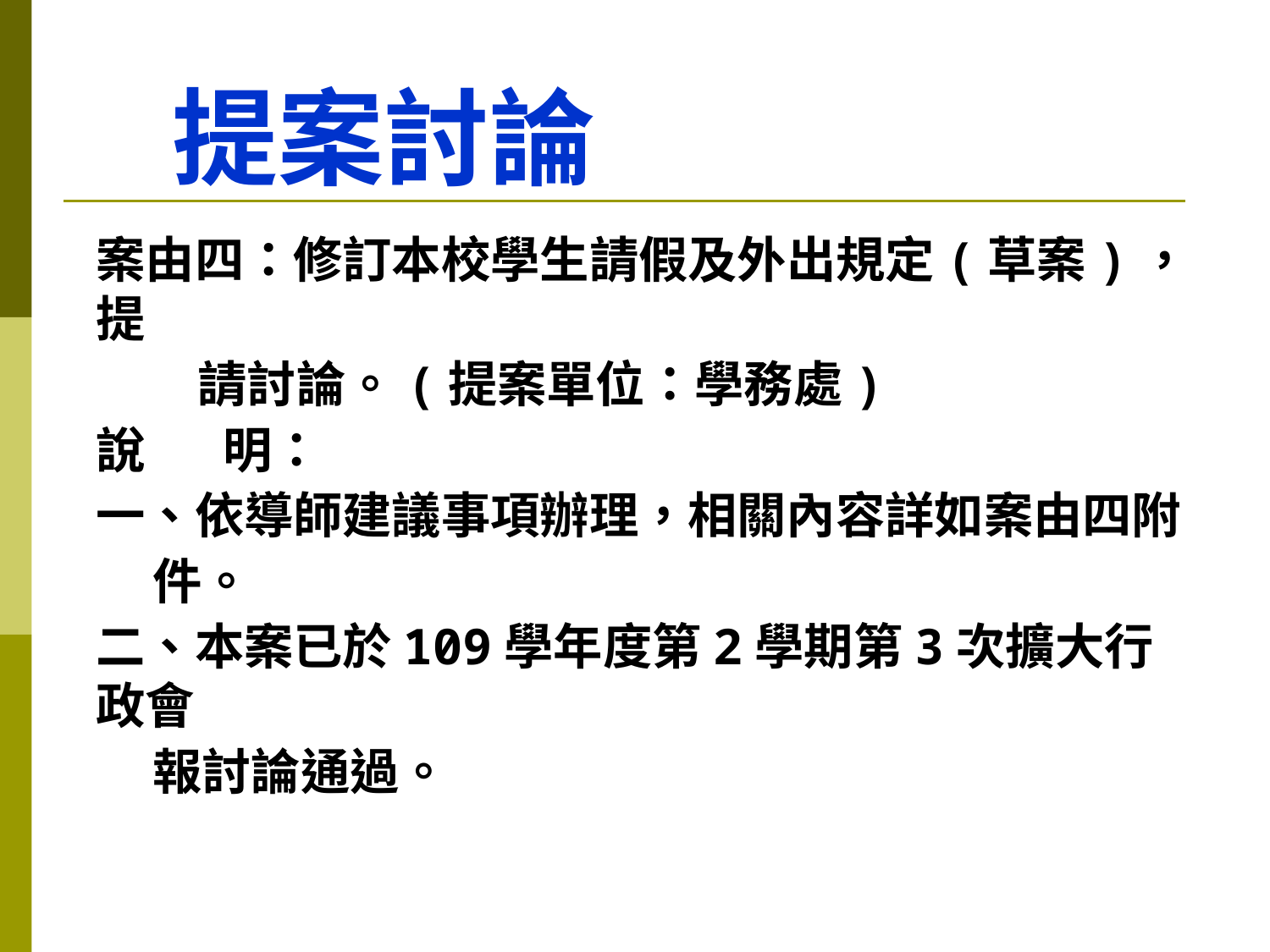

# 提案討論
案由四：修訂本校學生請假及外出規定(草案)，提
        請討論。(提案單位：學務處)
說	明：
一、依導師建議事項辦理，相關內容詳如案由四附
    件。
二、本案已於109學年度第2學期第3次擴大行政會
    報討論通過。